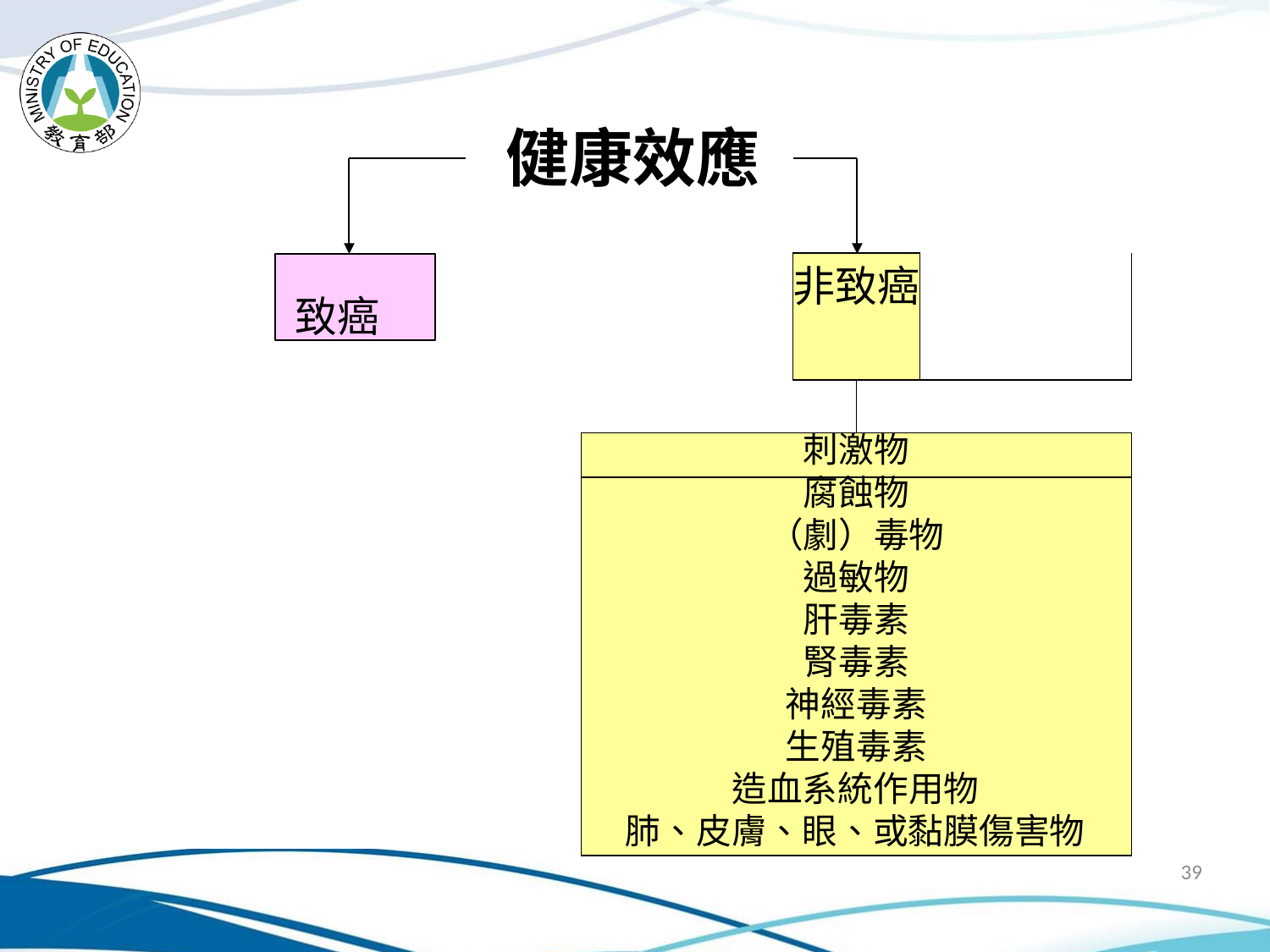

# 健康效應

|  | 非致癌 |  |  |
| --- | --- | --- | --- |
|  |  |  |  |
| 刺激物 |  |  |  |
| 腐蝕物 |  |  |  |
| （劇）毒物 |  |  |  |
| 過敏物 |  |  |  |
| 肝毒素 |  |  |  |
| 腎毒素 |  |  |  |
| 神經毒素 |  |  |  |
| 生殖毒素 |  |  |  |
| 造血系統作用物 |  |  |  |
| 肺、皮膚、眼、或黏膜傷害物 |  |  |  |
致癌
39